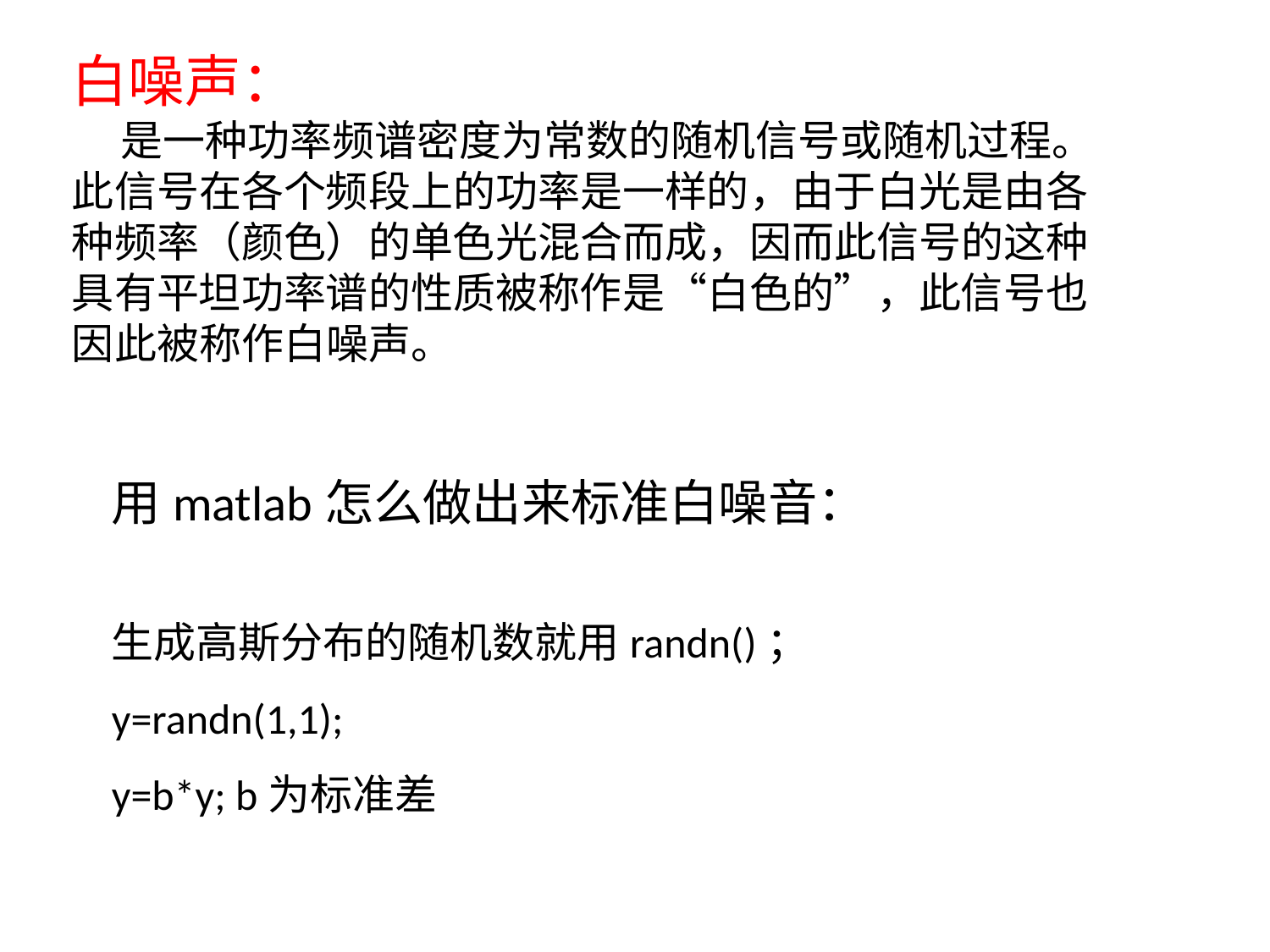

白噪声：
    是一种功率频谱密度为常数的随机信号或随机过程。此信号在各个频段上的功率是一样的，由于白光是由各种频率（颜色）的单色光混合而成，因而此信号的这种具有平坦功率谱的性质被称作是“白色的”，此信号也因此被称作白噪声。
用matlab怎么做出来标准白噪音：
生成高斯分布的随机数就用randn()；
y=randn(1,1); 
y=b*y; b为标准差